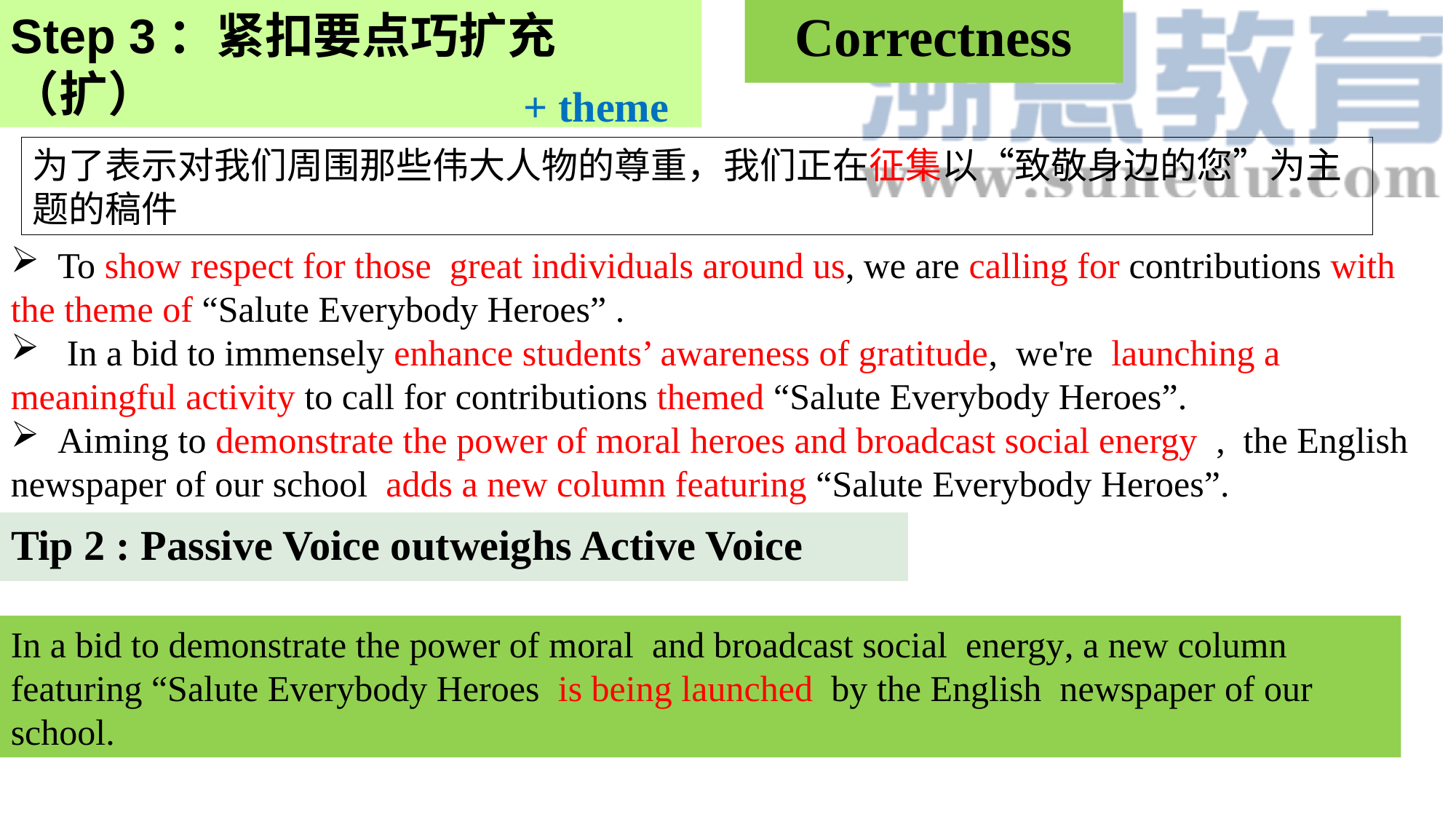

Step 3：紧扣要点巧扩充（扩）
Correctness

Para 1 purpose + activity

+ theme
为了表示对我们周围那些伟大人物的尊重，我们正在征集以“致敬身边的您”为主题的稿件
  To show respect for those  great individuals around us, we are calling for contributions with the theme of “Salute Everybody Heroes” .
   In a bid to immensely enhance students’ awareness of gratitude,  we're  launching a meaningful activity to call for contributions themed “Salute Everybody Heroes”.
  Aiming to demonstrate the power of moral heroes and broadcast social energy  ,  the English  newspaper of our school  adds a new column featuring “Salute Everybody Heroes”.
Tip 2 : Passive Voice outweighs Active Voice
In a bid to demonstrate the power of moral  and broadcast social  energy, a new column featuring “Salute Everybody Heroes  is being launched  by the English  newspaper of our school.